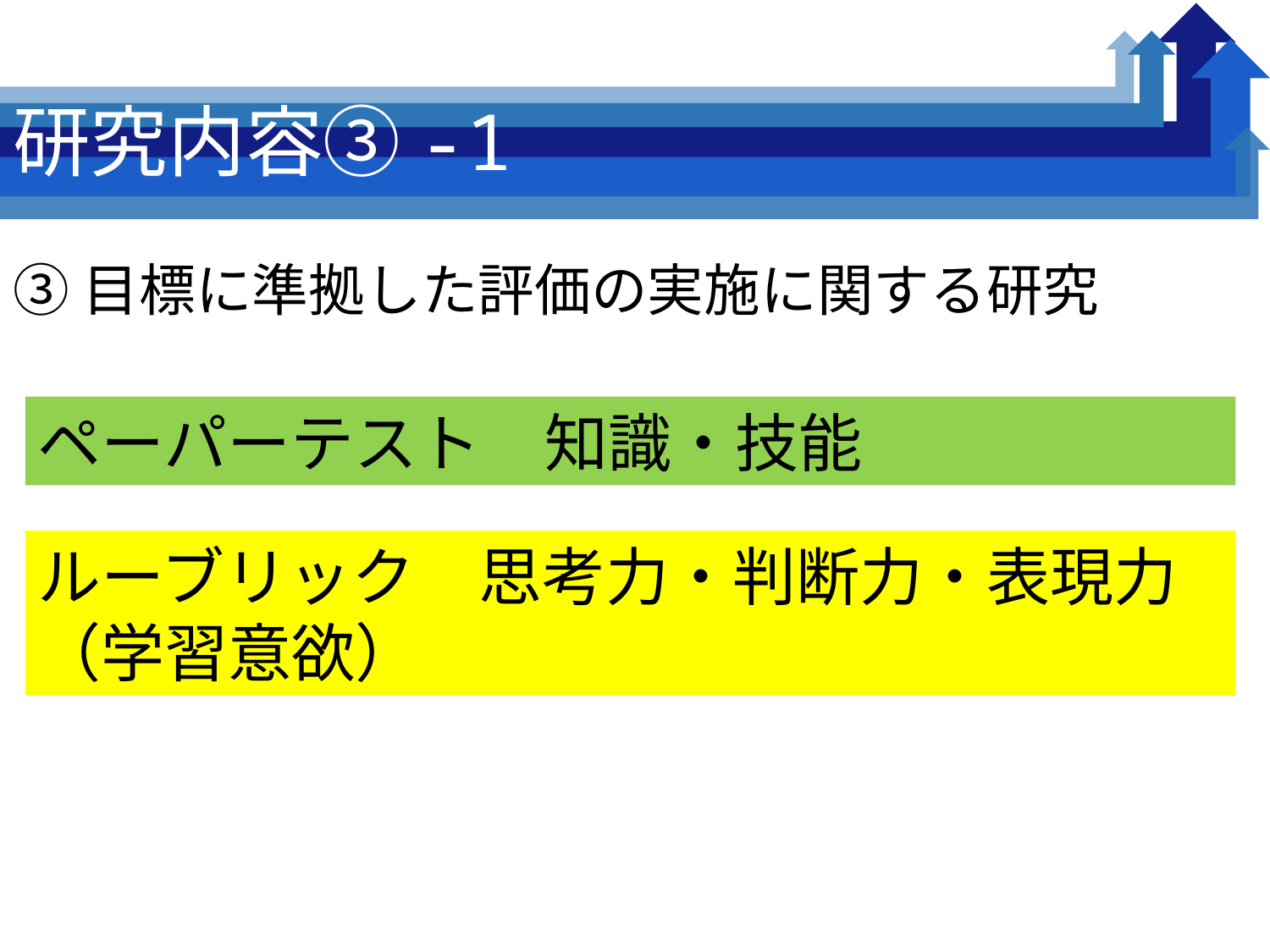

# 研究内容③-1
③目標に準拠した評価の実施に関する研究
ペーパーテスト　知識・技能
ルーブリック　思考力・判断力・表現力（学習意欲）